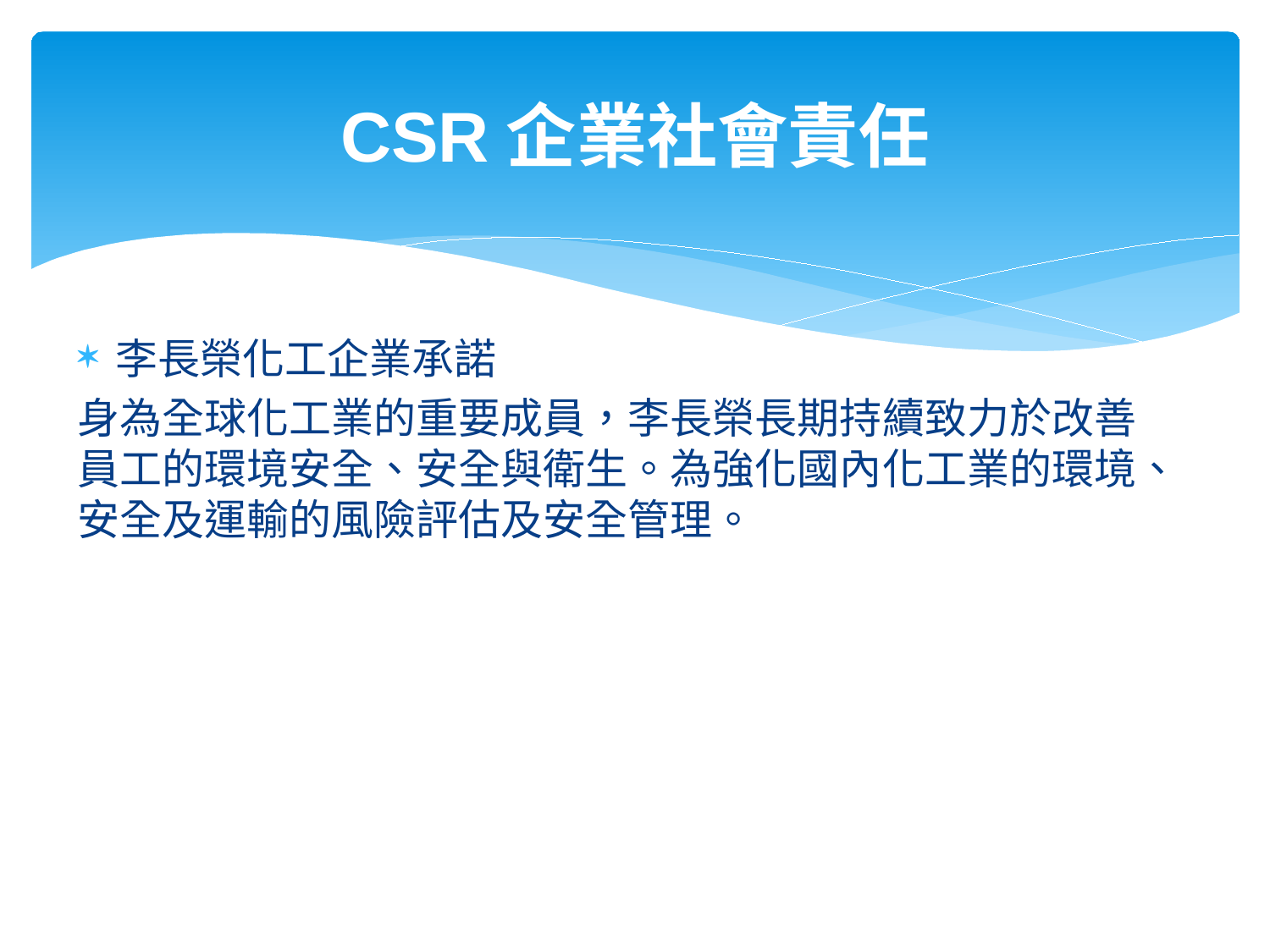

# CSR企業社會責任
李長榮化工企業承諾
身為全球化工業的重要成員，李長榮長期持續致力於改善員工的環境安全、安全與衛生。為強化國內化工業的環境、安全及運輸的風險評估及安全管理。